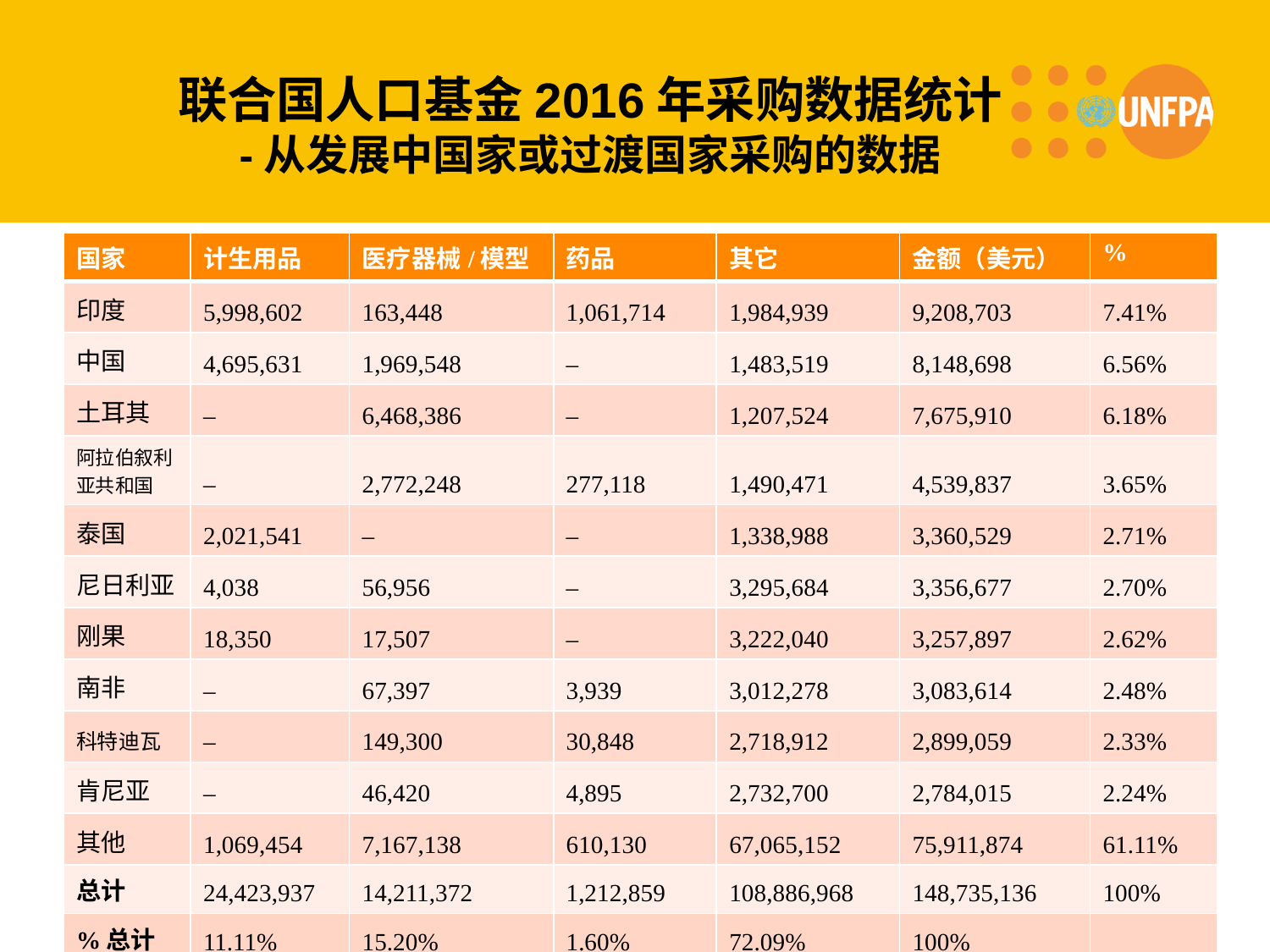

# 联合国人口基金2016年采购数据统计 -从发展中国家或过渡国家采购的数据
| 国家 | 计生用品 | 医疗器械/模型 | 药品 | 其它 | 金额（美元） | % |
| --- | --- | --- | --- | --- | --- | --- |
| 印度 | 5,998,602 | 163,448 | 1,061,714 | 1,984,939 | 9,208,703 | 7.41% |
| 中国 | 4,695,631 | 1,969,548 | – | 1,483,519 | 8,148,698 | 6.56% |
| 土耳其 | – | 6,468,386 | – | 1,207,524 | 7,675,910 | 6.18% |
| 阿拉伯叙利亚共和国 | – | 2,772,248 | 277,118 | 1,490,471 | 4,539,837 | 3.65% |
| 泰国 | 2,021,541 | – | – | 1,338,988 | 3,360,529 | 2.71% |
| 尼日利亚 | 4,038 | 56,956 | – | 3,295,684 | 3,356,677 | 2.70% |
| 刚果 | 18,350 | 17,507 | – | 3,222,040 | 3,257,897 | 2.62% |
| 南非 | – | 67,397 | 3,939 | 3,012,278 | 3,083,614 | 2.48% |
| 科特迪瓦 | – | 149,300 | 30,848 | 2,718,912 | 2,899,059 | 2.33% |
| 肯尼亚 | – | 46,420 | 4,895 | 2,732,700 | 2,784,015 | 2.24% |
| 其他 | 1,069,454 | 7,167,138 | 610,130 | 67,065,152 | 75,911,874 | 61.11% |
| 总计 | 24,423,937 | 14,211,372 | 1,212,859 | 108,886,968 | 148,735,136 | 100% |
| %总计 | 11.11% | 15.20% | 1.60% | 72.09% | 100% |  |